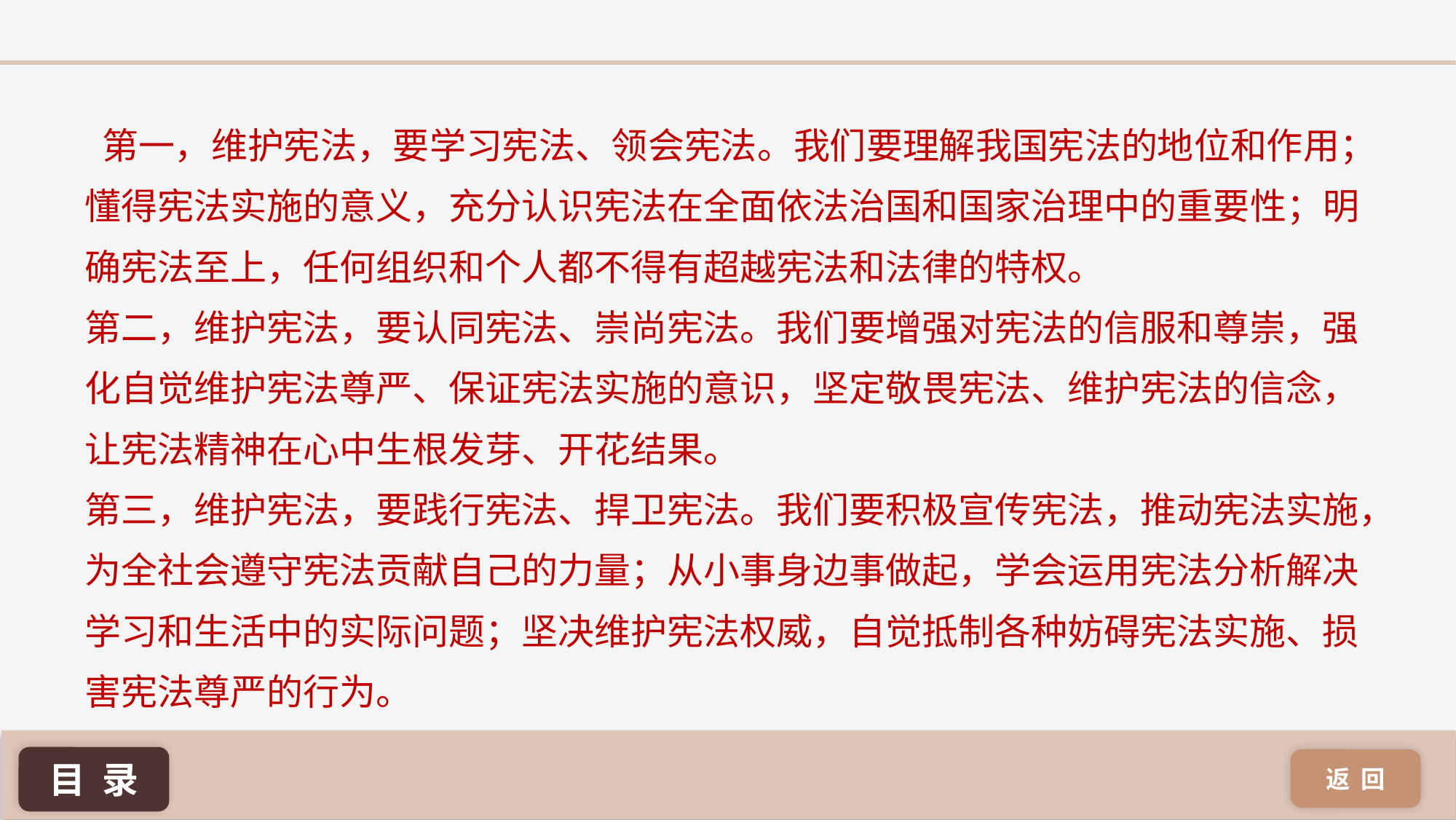

第一，维护宪法，要学习宪法、领会宪法。我们要理解我国宪法的地位和作用；懂得宪法实施的意义，充分认识宪法在全面依法治国和国家治理中的重要性；明确宪法至上，任何组织和个人都不得有超越宪法和法律的特权。
第二，维护宪法，要认同宪法、崇尚宪法。我们要增强对宪法的信服和尊崇，强化自觉维护宪法尊严、保证宪法实施的意识，坚定敬畏宪法、维护宪法的信念，让宪法精神在心中生根发芽、开花结果。
第三，维护宪法，要践行宪法、捍卫宪法。我们要积极宣传宪法，推动宪法实施，为全社会遵守宪法贡献自己的力量；从小事身边事做起，学会运用宪法分析解决学习和生活中的实际问题；坚决维护宪法权威，自觉抵制各种妨碍宪法实施、损害宪法尊严的行为。
返  回